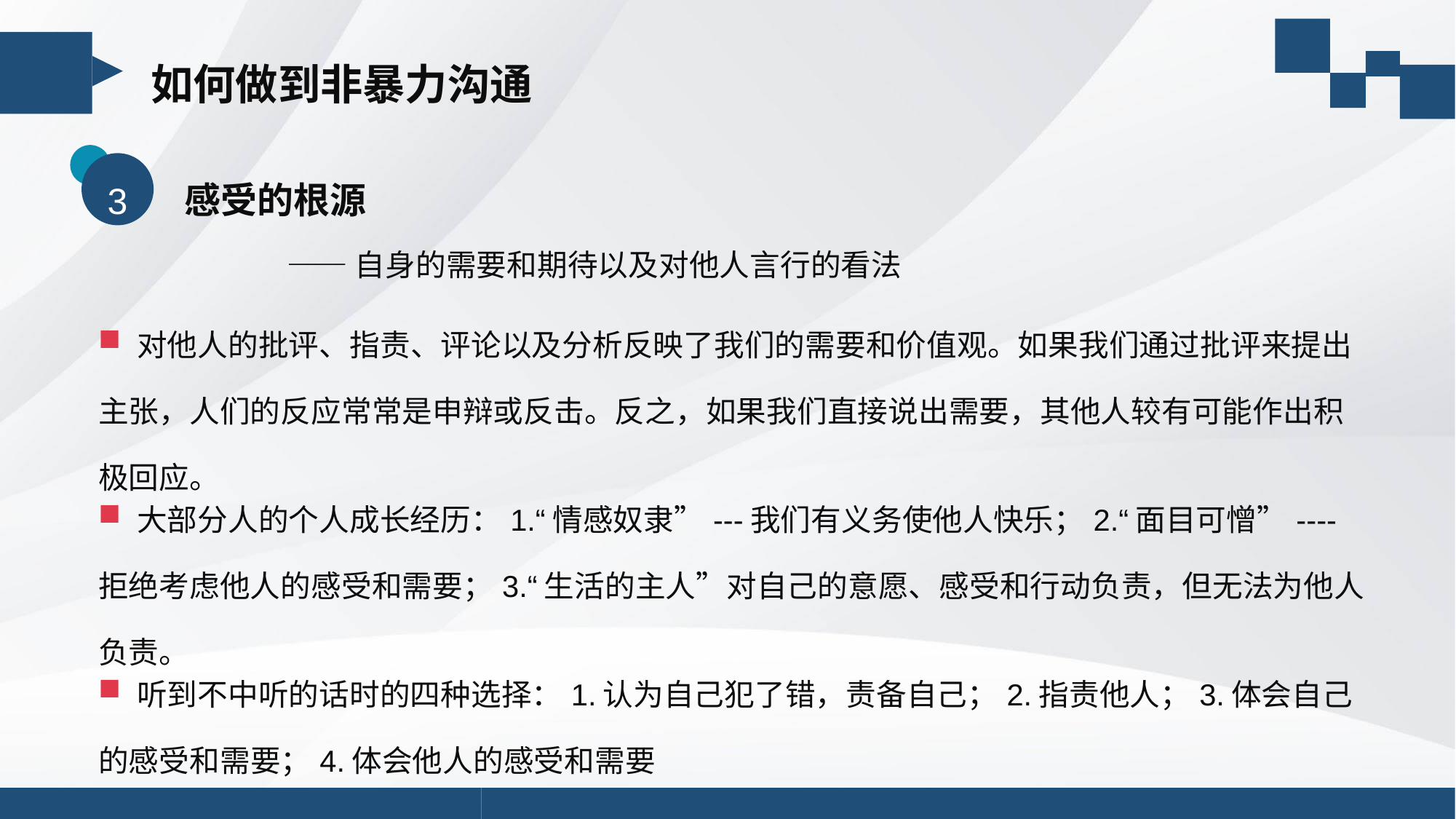

如何做到非暴力沟通

3
感受的根源
——自身的需要和期待以及对他人言行的看法
| 对他人的批评、指责、评论以及分析反映了我们的需要和价值观。如果我们通过批评来提出主张，人们的反应常常是申辩或反击。反之，如果我们直接说出需要，其他人较有可能作出积极回应。 |
| --- |
| 大部分人的个人成长经历：1.“情感奴隶”---我们有义务使他人快乐；2.“面目可憎”----拒绝考虑他人的感受和需要；3.“生活的主人”对自己的意愿、感受和行动负责，但无法为他人负责。 |
| 听到不中听的话时的四种选择：1.认为自己犯了错，责备自己；2.指责他人；3.体会自己的感受和需要；4.体会他人的感受和需要 |